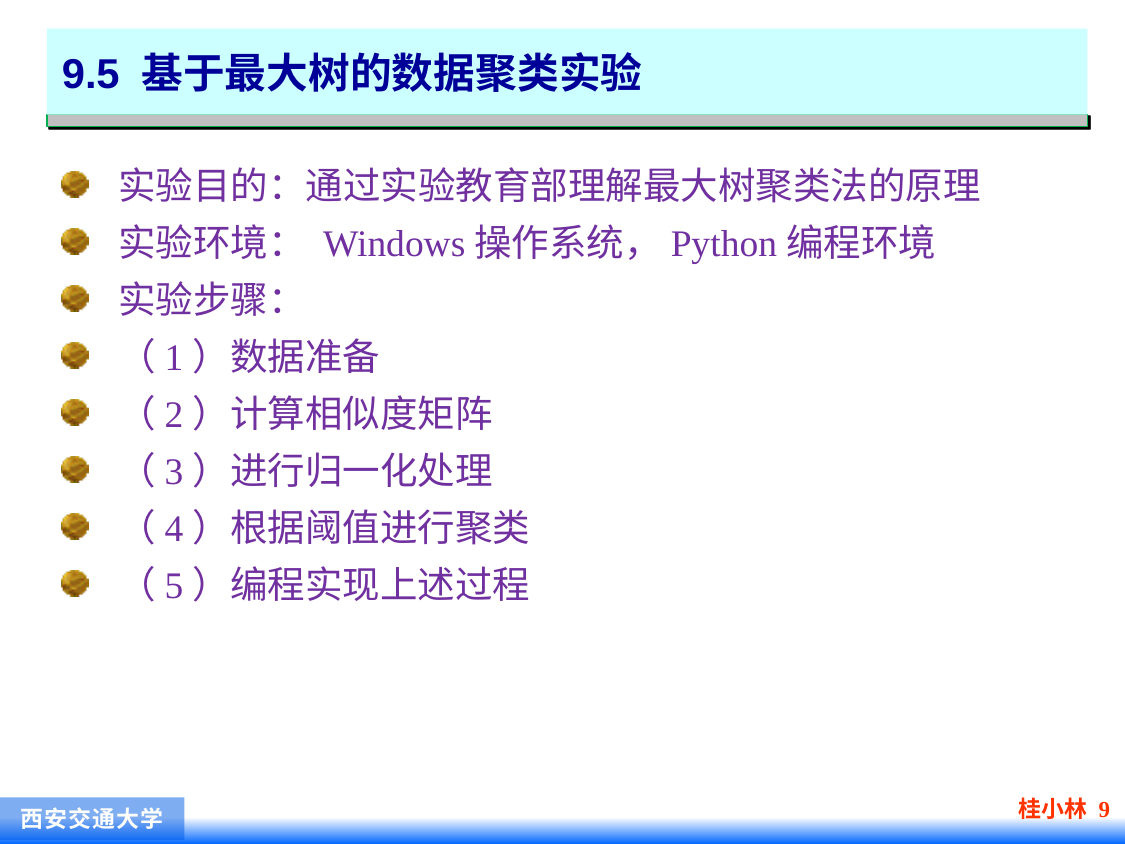

# 9.5 基于最大树的数据聚类实验
实验目的：通过实验教育部理解最大树聚类法的原理
实验环境： Windows操作系统，Python编程环境
实验步骤：
（1）数据准备
（2）计算相似度矩阵
（3）进行归一化处理
（4）根据阈值进行聚类
（5）编程实现上述过程

桂小林 9